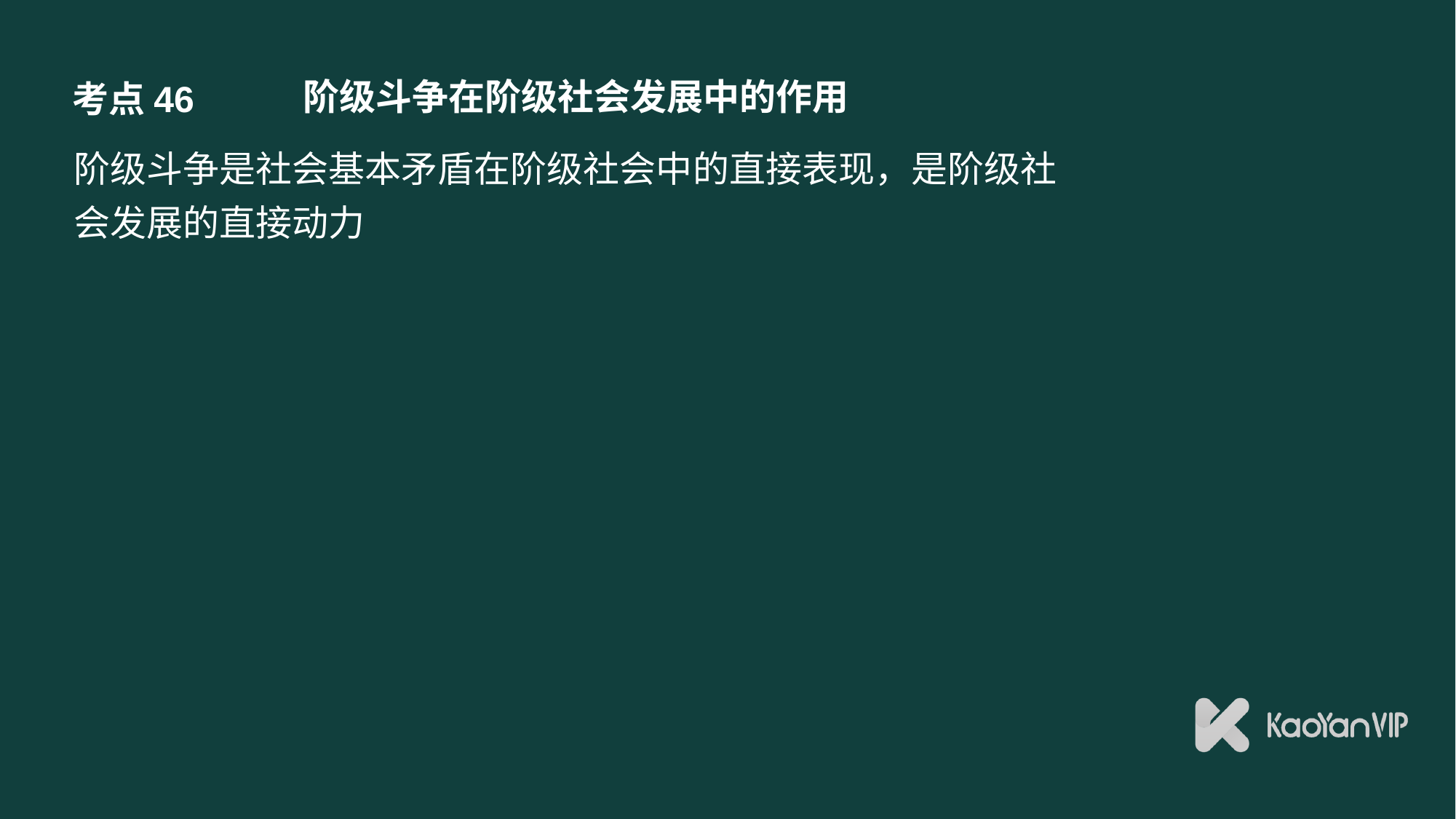

# 阶级斗争在阶级社会发展中的作用
考点46
阶级斗争是社会基本矛盾在阶级社会中的直接表现，是阶级社会发展的直接动力